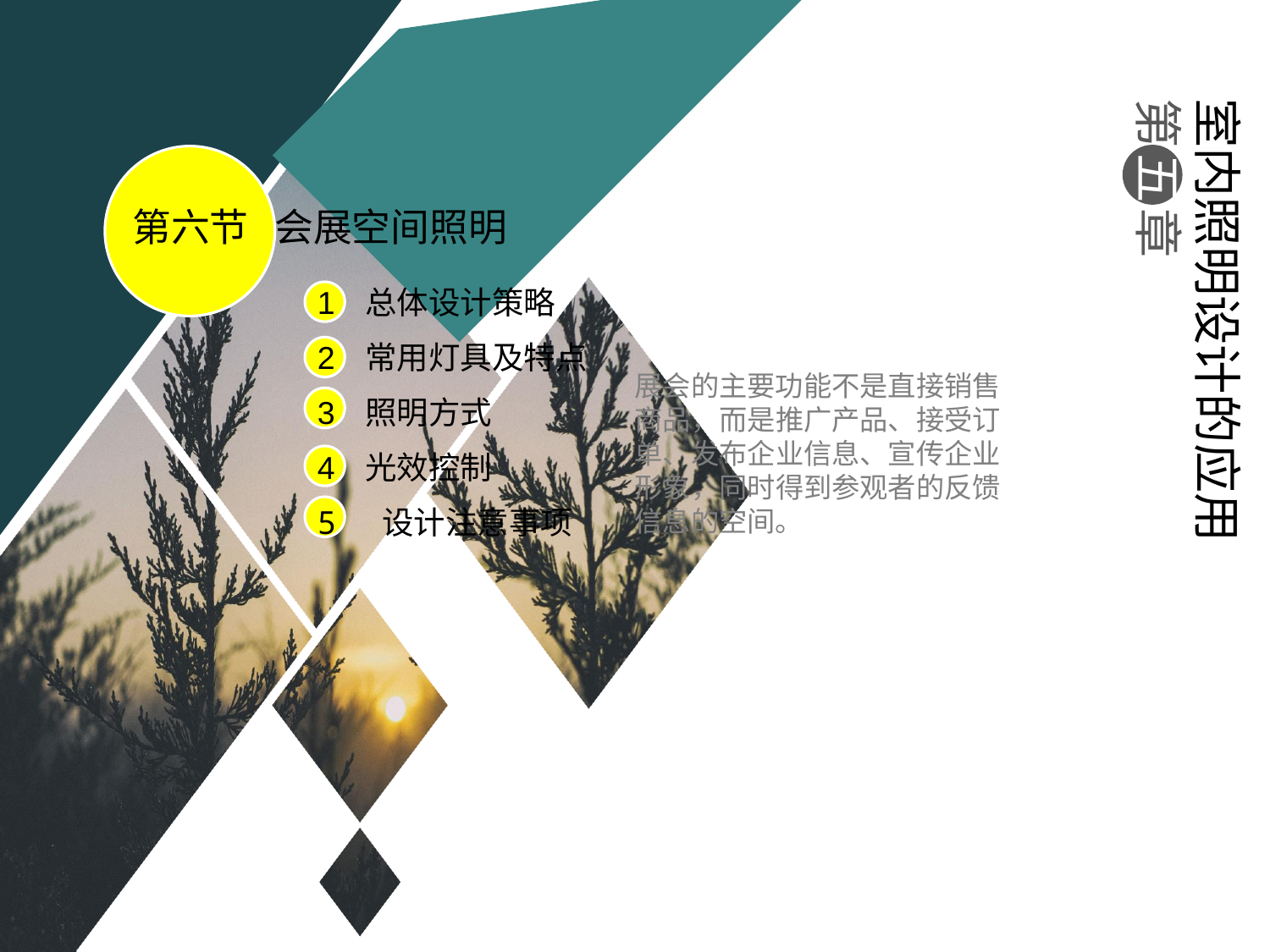

室内照明设计的应用
第 五 章

第六节   会展空间照明
总体设计策略

常用灯具及特点

照明方式

光效控制

5  设计注意事项

展会的主要功能不是直接销售商品，而是推广产品、接受订单、发布企业信息、宣传企业形象，同时得到参观者的反馈信息的空间。

#